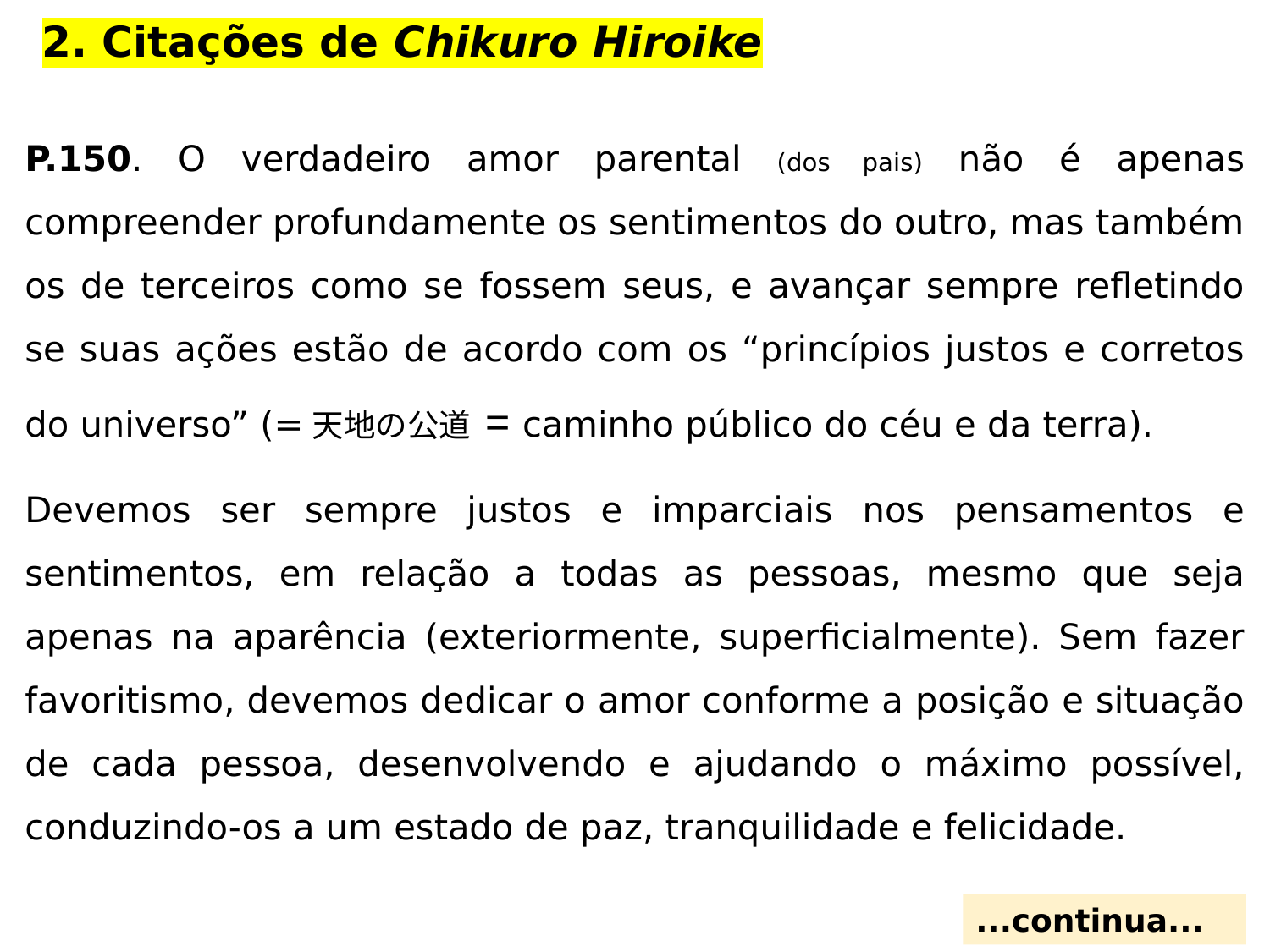

2. Citações de Chikuro Hiroike
P.150. O verdadeiro amor parental (dos pais) não é apenas compreender profundamente os sentimentos do outro, mas também os de terceiros como se fossem seus, e avançar sempre refletindo se suas ações estão de acordo com os “princípios justos e corretos do universo” (=天地の公道 = caminho público do céu e da terra).
Devemos ser sempre justos e imparciais nos pensamentos e sentimentos, em relação a todas as pessoas, mesmo que seja apenas na aparência (exteriormente, superficialmente). Sem fazer favoritismo, devemos dedicar o amor conforme a posição e situação de cada pessoa, desenvolvendo e ajudando o máximo possível, conduzindo-os a um estado de paz, tranquilidade e felicidade.
...continua...